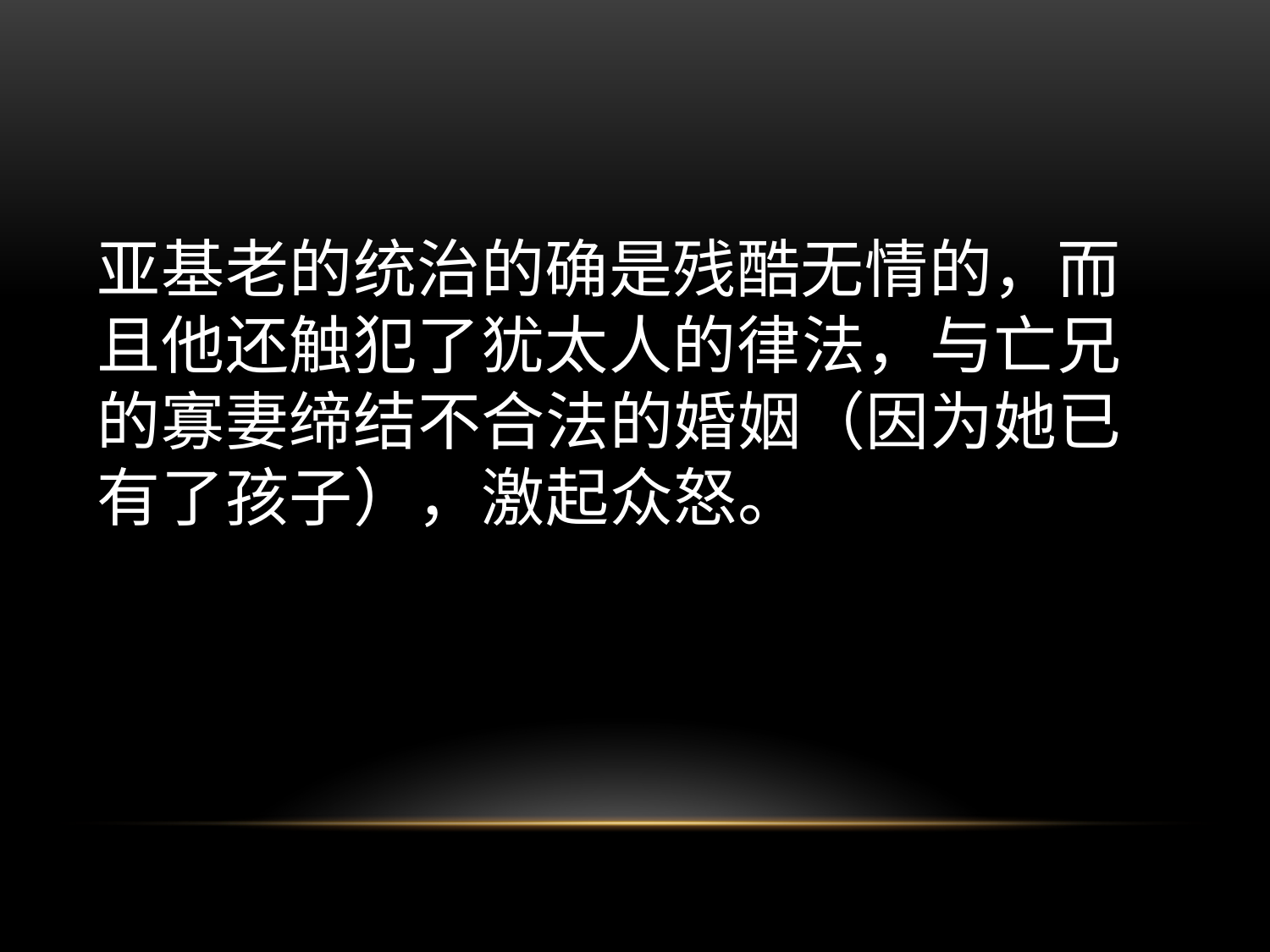

#
亚基老的统治的确是残酷无情的，而且他还触犯了犹太人的律法，与亡兄的寡妻缔结不合法的婚姻（因为她已有了孩子），激起众怒。